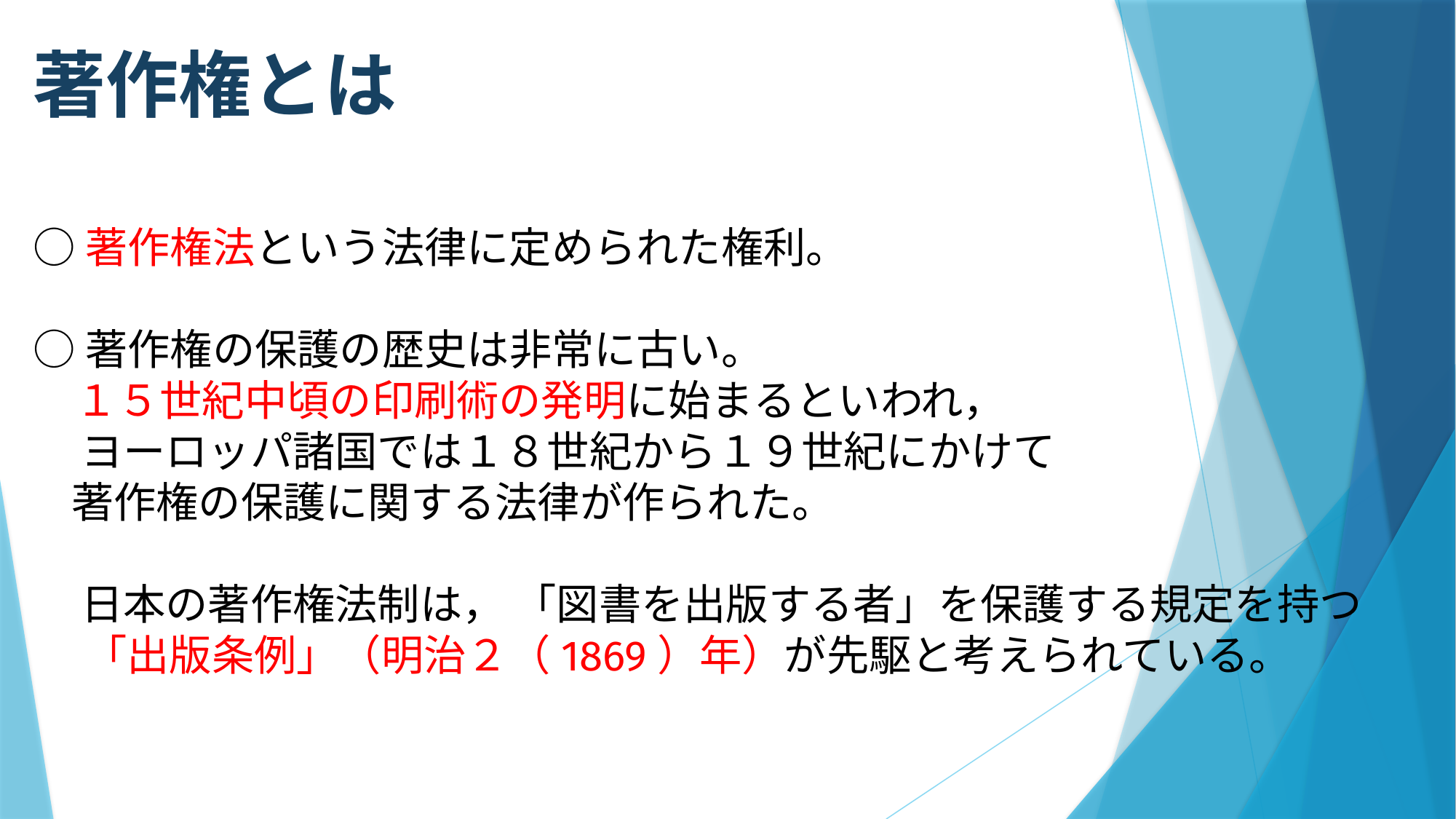

著作権とは

○著作権法という法律に定められた権利。

○著作権の保護の歴史は非常に古い。
　１５世紀中頃の印刷術の発明に始まるといわれ，
    ヨーロッパ諸国では１８世紀から１９世紀にかけて
   著作権の保護に関する法律が作られた。

    日本の著作権法制は， 「図書を出版する者」を保護する規定を持つ
　 「出版条例」（明治２（1869）年）が先駆と考えられている。